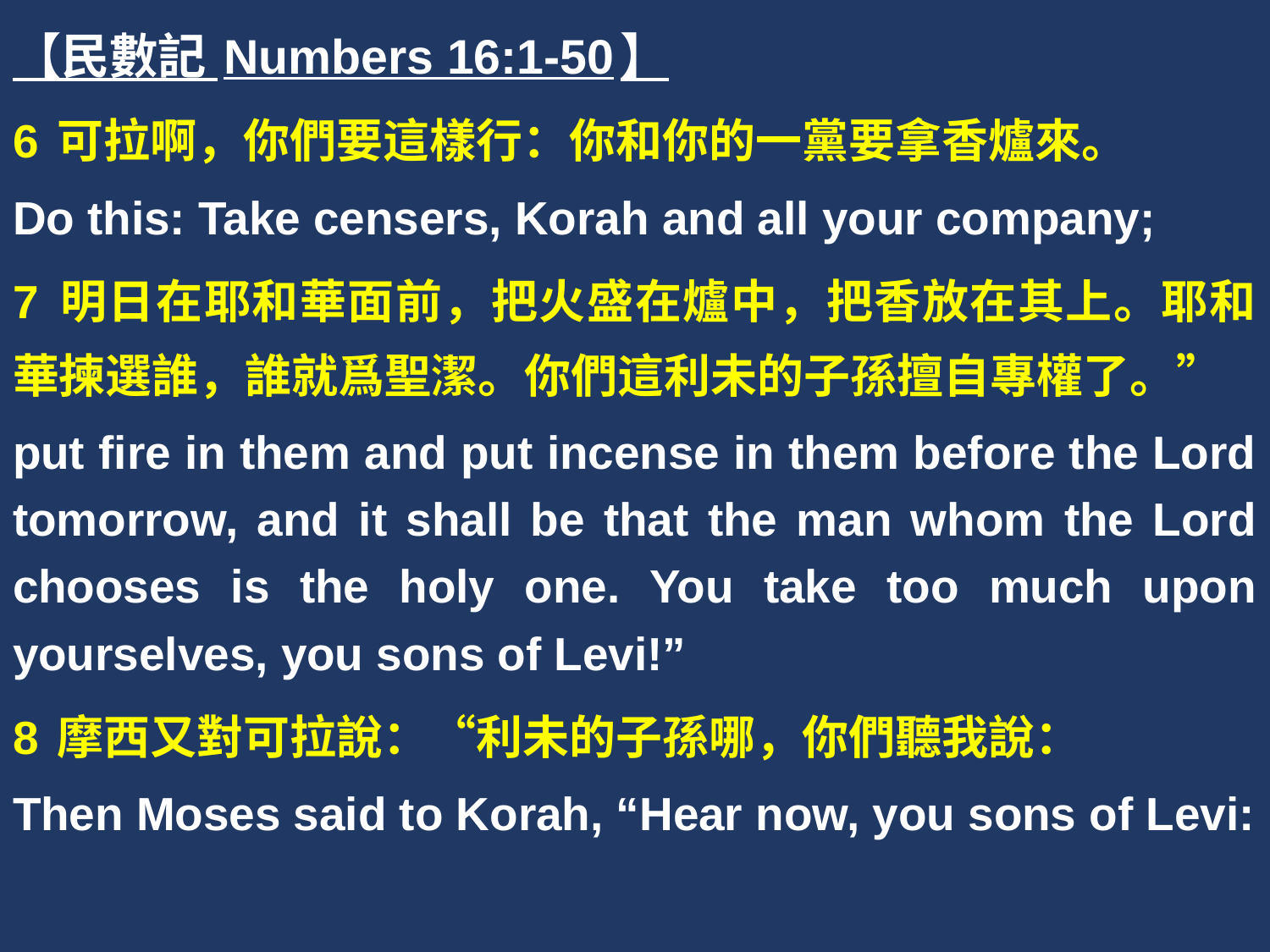

【民數記 Numbers 16:1-50】
6 可拉啊，你們要這樣行：你和你的一黨要拿香爐來。
Do this: Take censers, Korah and all your company;
7 明日在耶和華面前，把火盛在爐中，把香放在其上。耶和華揀選誰，誰就爲聖潔。你們這利未的子孫擅自專權了。”
put fire in them and put incense in them before the Lord tomorrow, and it shall be that the man whom the Lord chooses is the holy one. You take too much upon yourselves, you sons of Levi!”
8 摩西又對可拉說：“利未的子孫哪，你們聽我說：
Then Moses said to Korah, “Hear now, you sons of Levi: